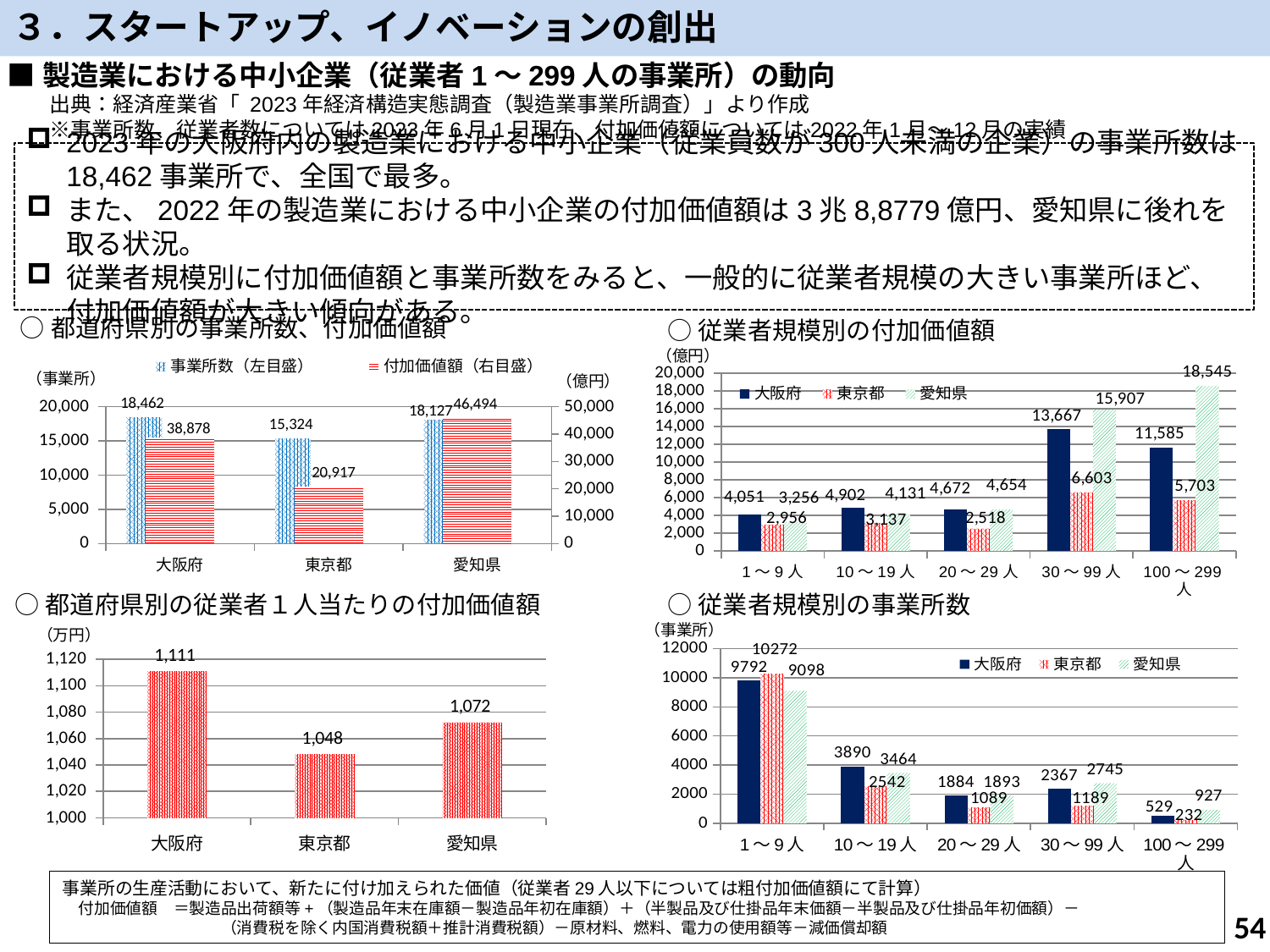

３．スタートアップ、イノベーションの創出
■製造業における中小企業（従業者1～299人の事業所）の動向
　　出典：経済産業省「 2023年経済構造実態調査（製造業事業所調査）」より作成
　　※事業所数、従業者数については2023年6月1日現在、付加価値額については2022年1月〜12月の実績

2023年の大阪府内の製造業における中小企業（従業員数が300人未満の企業）の事業所数は18,462事業所で、全国で最多。
また、2022年の製造業における中小企業の付加価値額は3兆8,8779億円、愛知県に後れを取る状況。
従業者規模別に付加価値額と事業所数をみると、一般的に従業者規模の大きい事業所ほど、付加価値額が大きい傾向がある。
○都道府県別の事業所数、付加価値額
○従業者規模別の付加価値額
（億円）

### Chart

| Category | 事業所数（左目盛） | ダミー | ダミー | 付加価値額（右目盛） |
|---|---|---|---|---|
| 大阪府 | 18462.0 | None | None | 38877.86 |
| 東京都 | 15324.0 | None | None | 20916.82 |
| 愛知県 | 18127.0 | None | None | 46493.7 |

### Chart

| Category | 大阪府 | 東京都 | 愛知県 |
|---|---|---|---|
| 1～9人 | 4051.39 | 2956.09 | 3256.27 |
| 10～19人 | 4902.38 | 3136.72 | 4131.34 |
| 20～29人 | 4671.99 | 2518.1 | 4654.06 |
| 30～99人 | 13667.36 | 6602.56 | 15906.85 |
| 100～299人 | 11584.74 | 5703.35 | 18545.18 |
（事業所）
（億円）
○従業者規模別の事業所数
○都道府県別の従業者１人当たりの付加価値額
（事業所）
（万円）

### Chart

| Category | 大阪府 | 東京都 | 愛知県 |
|---|---|---|---|
| 1～9人 | 9792.0 | 10272.0 | 9098.0 |
| 10～19人 | 3890.0 | 2542.0 | 3464.0 |
| 20～29人 | 1884.0 | 1089.0 | 1893.0 |
| 30～99人 | 2367.0 | 1189.0 | 2745.0 |
| 100～299人 | 529.0 | 232.0 | 927.0 |

### Chart

| Category | 1人当たりの付加価値額 |
|---|---|
| 大阪府 | 1110.9007420699666 |
| 東京都 | 1048.1416709677742 |
| 愛知県 | 1072.2469500242153 |
事業所の生産活動において、新たに付け加えられた価値（従業者29人以下については粗付加価値額にて計算）
　付加価値額　＝製造品出荷額等+（製造品年末在庫額－製造品年初在庫額）＋（半製品及び仕掛品年末価額－半製品及び仕掛品年初価額）－
　　　　　　　　　　（消費税を除く内国消費税額＋推計消費税額）－原材料、燃料、電力の使用額等－減価償却額
54